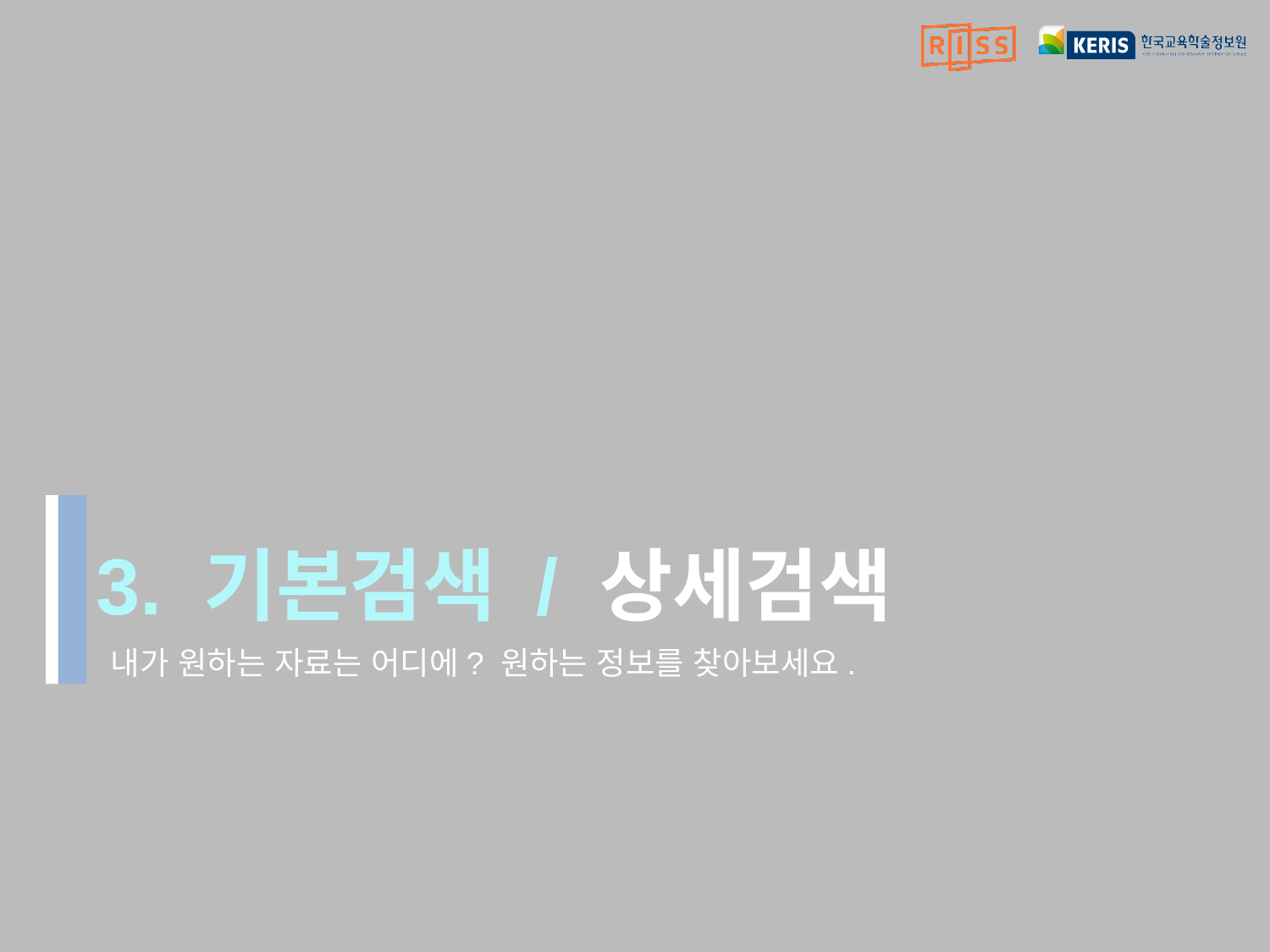

3. 기본검색 / 상세검색
내가 원하는 자료는 어디에? 원하는 정보를 찾아보세요.